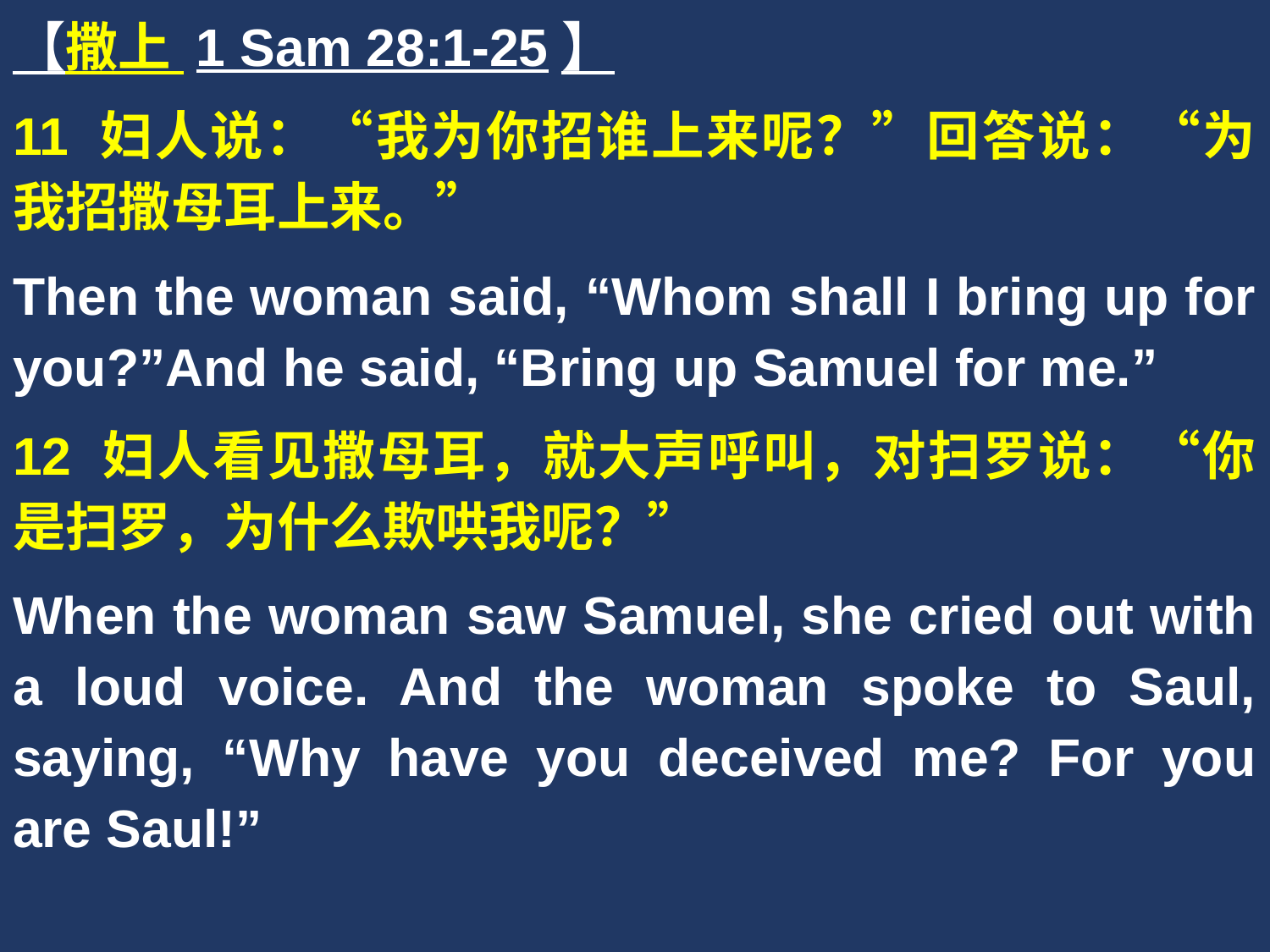

【撒上 1 Sam 28:1-25】
11 妇人说：“我为你招谁上来呢？”回答说：“为我招撒母耳上来。”
Then the woman said, “Whom shall I bring up for you?”And he said, “Bring up Samuel for me.”
12 妇人看见撒母耳，就大声呼叫，对扫罗说：“你是扫罗，为什么欺哄我呢？”
When the woman saw Samuel, she cried out with a loud voice. And the woman spoke to Saul, saying, “Why have you deceived me? For you are Saul!”